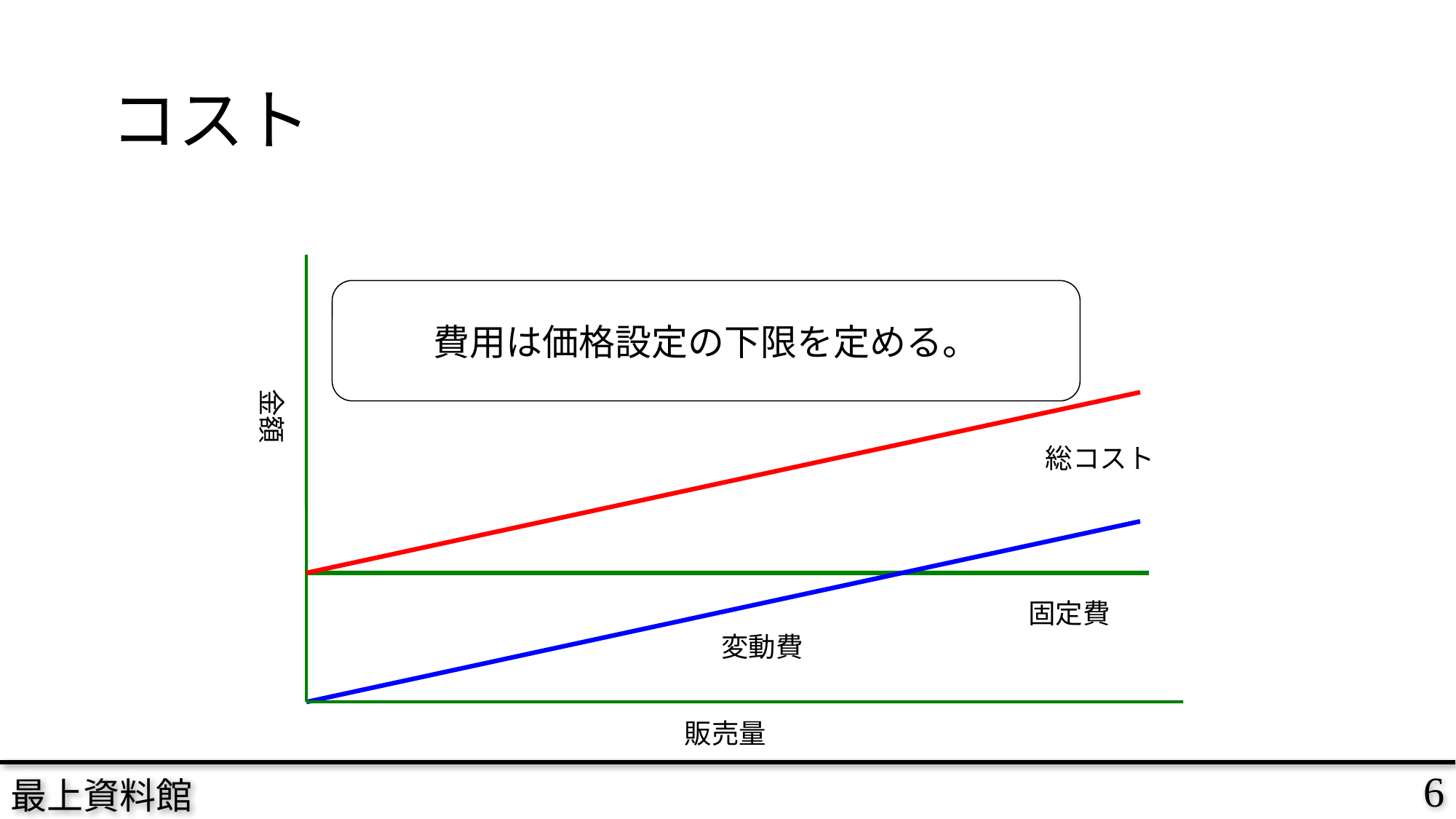

# コスト

金額
販売量
費用は価格設定の下限を定める。

総コスト

固定費
変動費